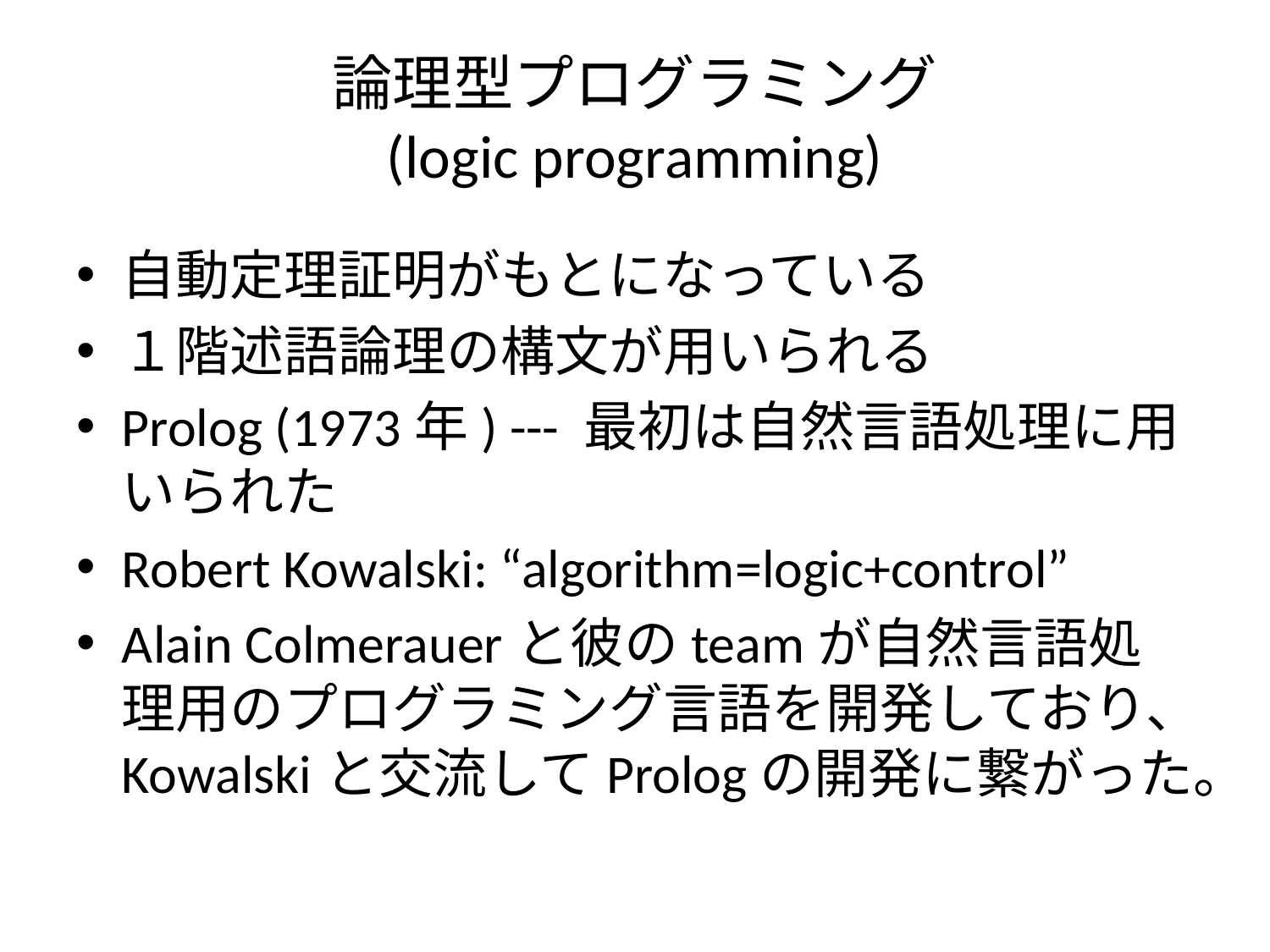

# 論理型プログラミング (logic programming)
自動定理証明がもとになっている
１階述語論理の構文が用いられる
Prolog (1973年) --- 最初は自然言語処理に用いられた
Robert Kowalski: “algorithm=logic+control”
Alain Colmerauerと彼のteamが自然言語処理用のプログラミング言語を開発しており、Kowalskiと交流してPrologの開発に繋がった。